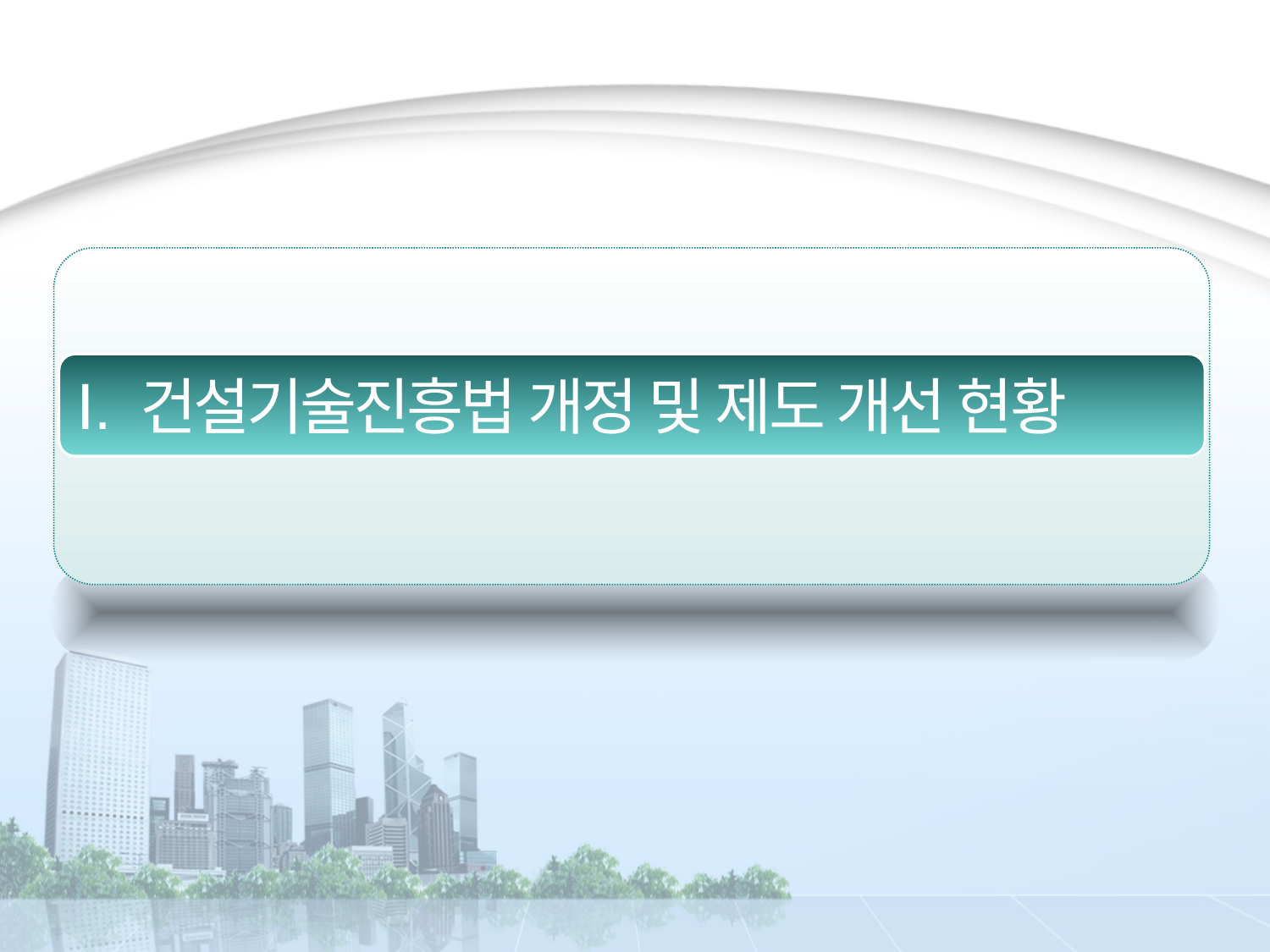

Ⅰ. 건설기술진흥법 개정 및 제도 개선 현황